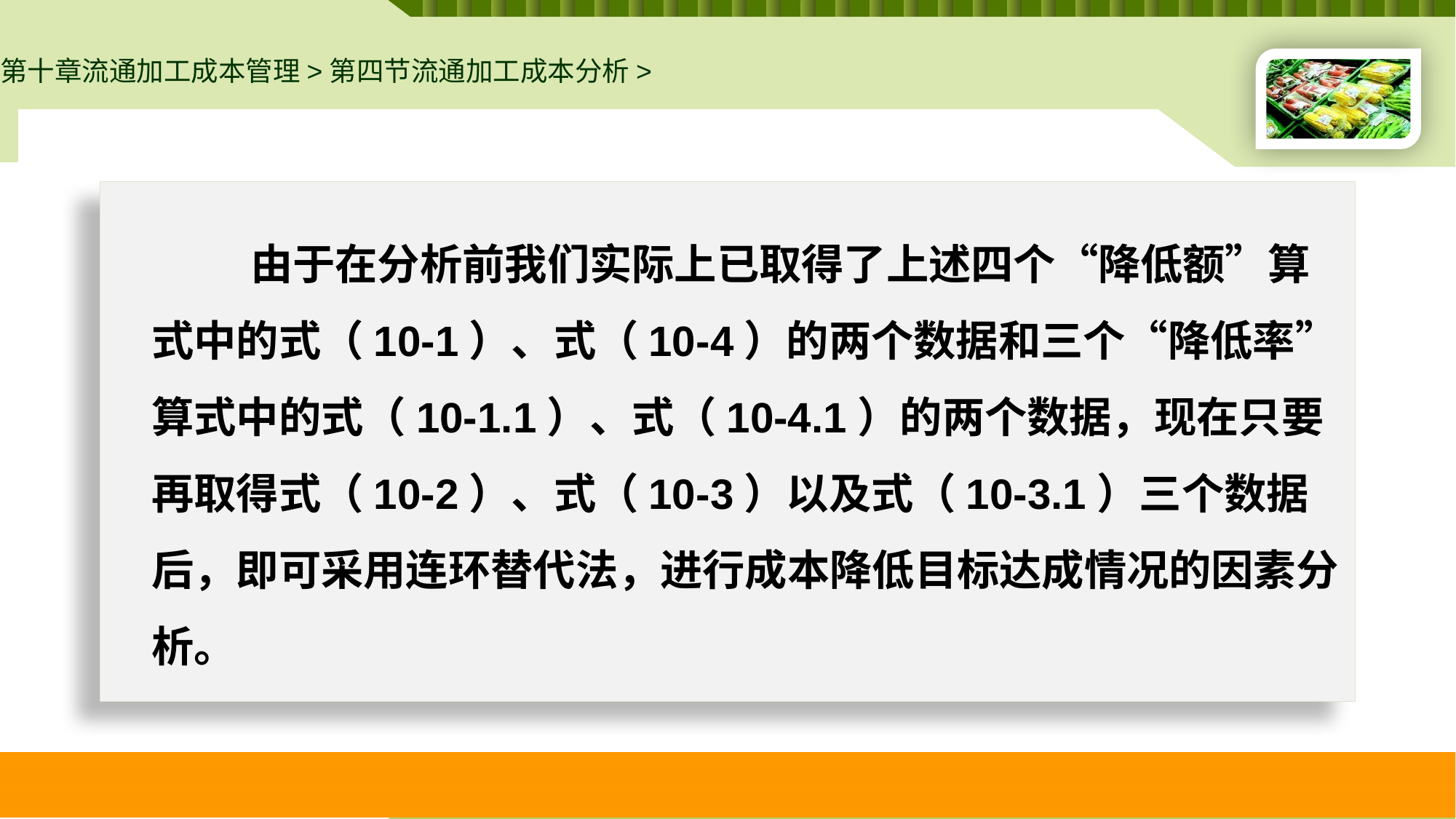

第十章流通加工成本管理>第四节流通加工成本分析>
由于在分析前我们实际上已取得了上述四个“降低额”算式中的式（10-1）、式（10-4）的两个数据和三个“降低率”算式中的式（10-1.1）、式（10-4.1）的两个数据，现在只要再取得式（10-2）、式（10-3）以及式（10-3.1）三个数据后，即可采用连环替代法，进行成本降低目标达成情况的因素分析。